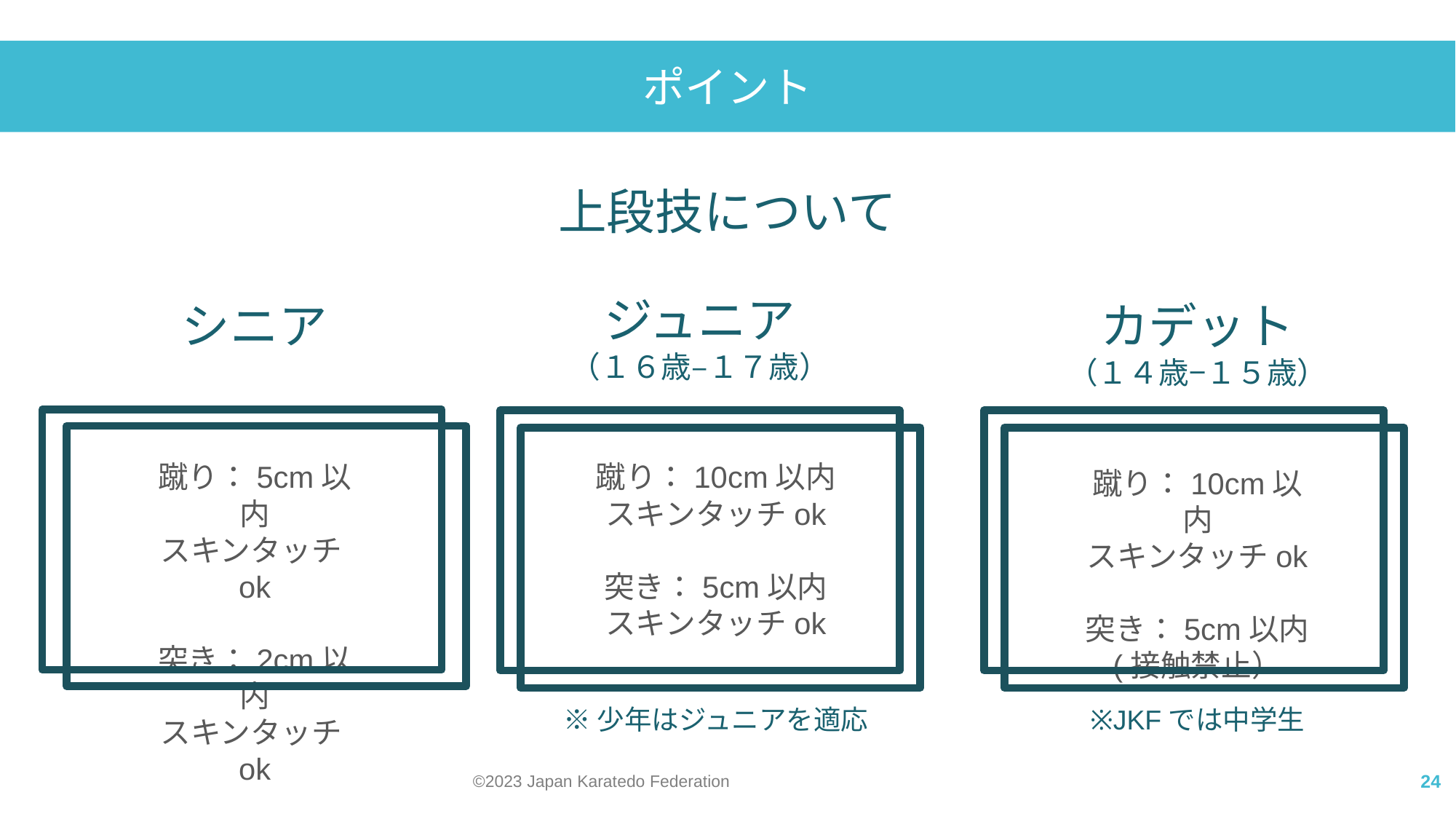

ポイント
上段技について
コンタクト
ジュニア
（１６歳–１７歳）
シニア
カデット
（１４歳−１５歳）

蹴り：5cm以内
スキンタッチok

突き：2cm以内
スキンタッチok
蹴り：10cm以内
スキンタッチok

突き：5cm以内
スキンタッチok
蹴り：10cm以内
スキンタッチok

突き：5cm以内
(接触禁止）
※少年はジュニアを適応
※JKFでは中学生
©️2023 Japan Karatedo Federation
24